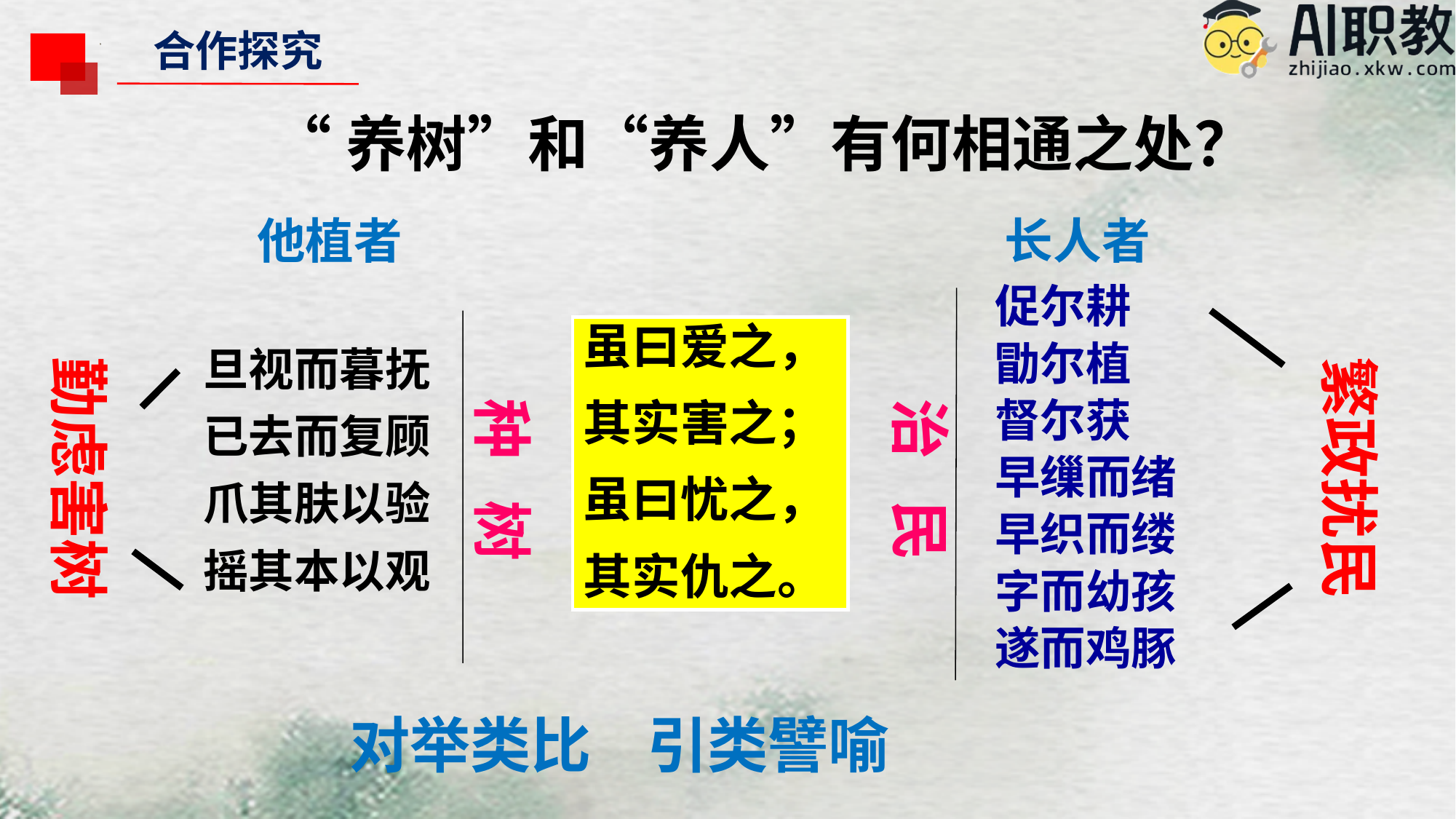

合作探究

“养树”和“养人”有何相通之处？
他植者
长人者
促尔耕

虽曰爱之，
其实害之；
虽曰忧之，
其实仇之。
勖尔植
勤虑害树
旦视而暮抚
繁政扰民

种   树
治   民
督尔获
已去而复顾
早缫而绪
爪其肤以验
早织而缕
摇其本以观

字而幼孩

遂而鸡豚
对举类比    引类譬喻